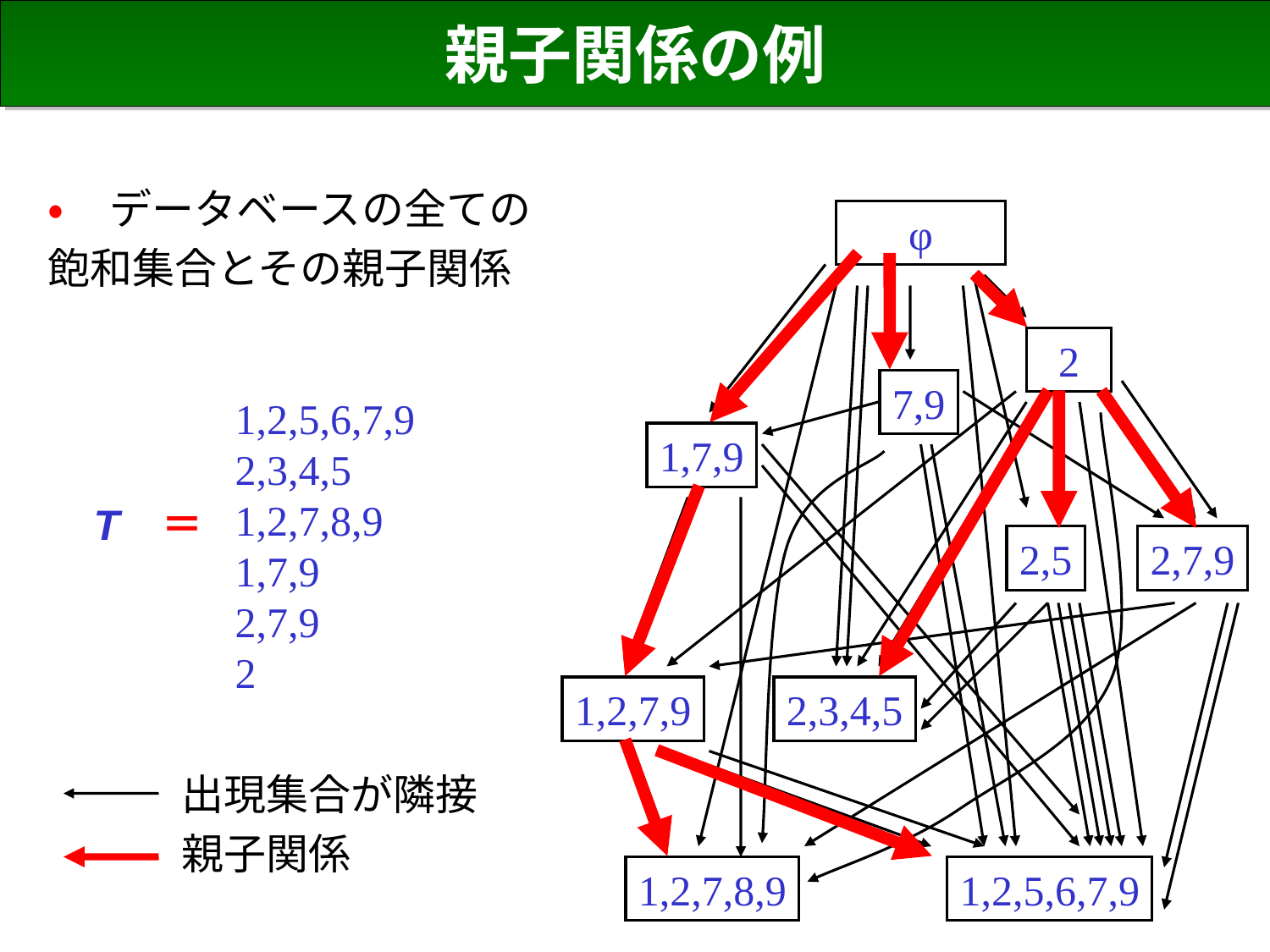

# 親子関係の例
• データベースの全ての
飽和集合とその親子関係
φ

2
7,9

1,7,9

2,5
2,7,9

1,2,7,9
2,3,4,5

1,2,7,8,9
1,2,5,6,7,9

1,2,5,6,7,9
2,3,4,5
1,2,7,8,9
1,7,9
2,7,9
2
T   ＝
出現集合が隣接
親子関係